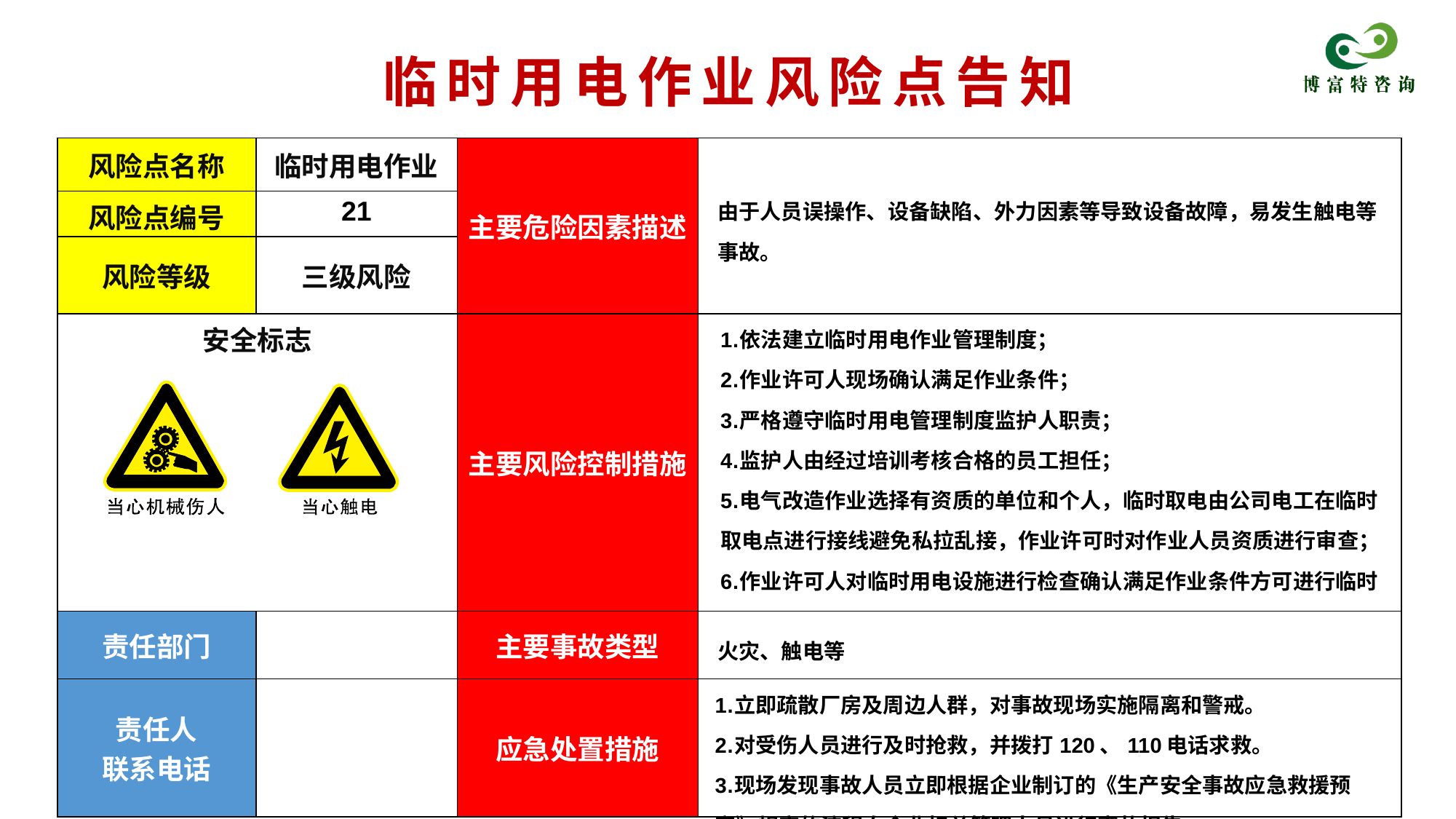

临时用电作业风险点告知
| 风险点名称 | 临时用电作业 | 主要危险因素描述 | 由于人员误操作、设备缺陷、外力因素等导致设备故障，易发生触电等事故。 |
| --- | --- | --- | --- |
| 风险点编号 | 21 |  |  |
| 风险等级 | 三级风险 |  |  |
| 安全标志 |  | 主要风险控制措施 | 依法建立临时用电作业管理制度； 作业许可人现场确认满足作业条件； 严格遵守临时用电管理制度监护人职责； 监护人由经过培训考核合格的员工担任； 电气改造作业选择有资质的单位和个人，临时取电由公司电工在临时取电点进行接线避免私拉乱接，作业许可时对作业人员资质进行审查； 作业许可人对临时用电设施进行检查确认满足作业条件方可进行临时用电作业，临时用电作业必须安装漏电保护器，每次作业前由监护人检查漏电保护器确保性能可靠。 |
| 责任部门 |  | 主要事故类型 | 火灾、触电等 |
| 责任人 联系电话 |  | 应急处置措施 | 立即疏散厂房及周边人群，对事故现场实施隔离和警戒。 对受伤人员进行及时抢救，并拨打120、110电话求救。 现场发现事故人员立即根据企业制订的《生产安全事故应急救援预案》规定的流程向企业相关管理人员进行事故报告。 |